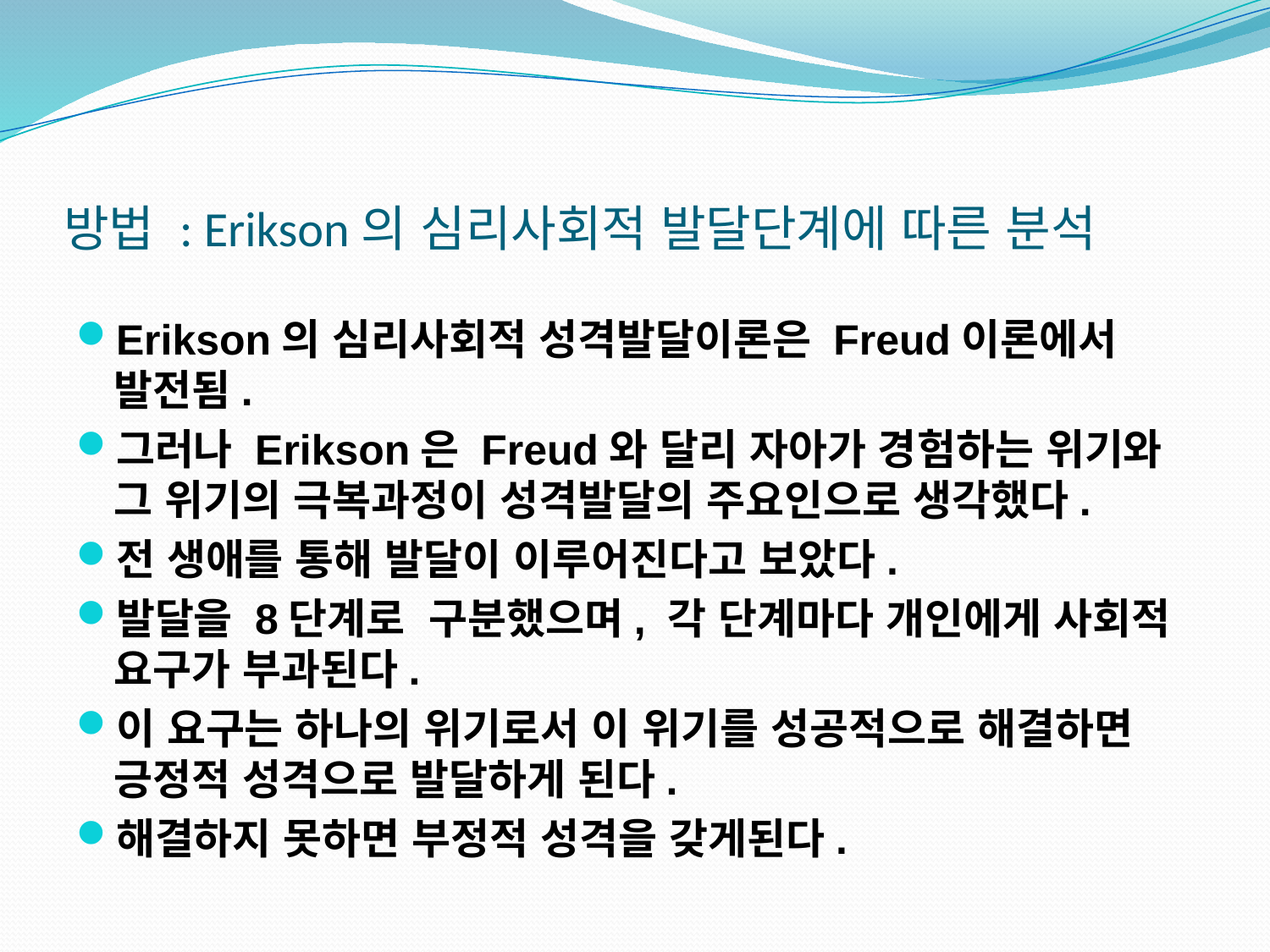

# 방법 : Erikson의 심리사회적 발달단계에 따른 분석
Erikson의 심리사회적 성격발달이론은 Freud이론에서 발전됨.
그러나 Erikson은 Freud와 달리 자아가 경험하는 위기와 그 위기의 극복과정이 성격발달의 주요인으로 생각했다.
전 생애를 통해 발달이 이루어진다고 보았다.
발달을 8단계로  구분했으며, 각 단계마다 개인에게 사회적 요구가 부과된다.
이 요구는 하나의 위기로서 이 위기를 성공적으로 해결하면 긍정적 성격으로 발달하게 된다.
해결하지 못하면 부정적 성격을 갖게된다.